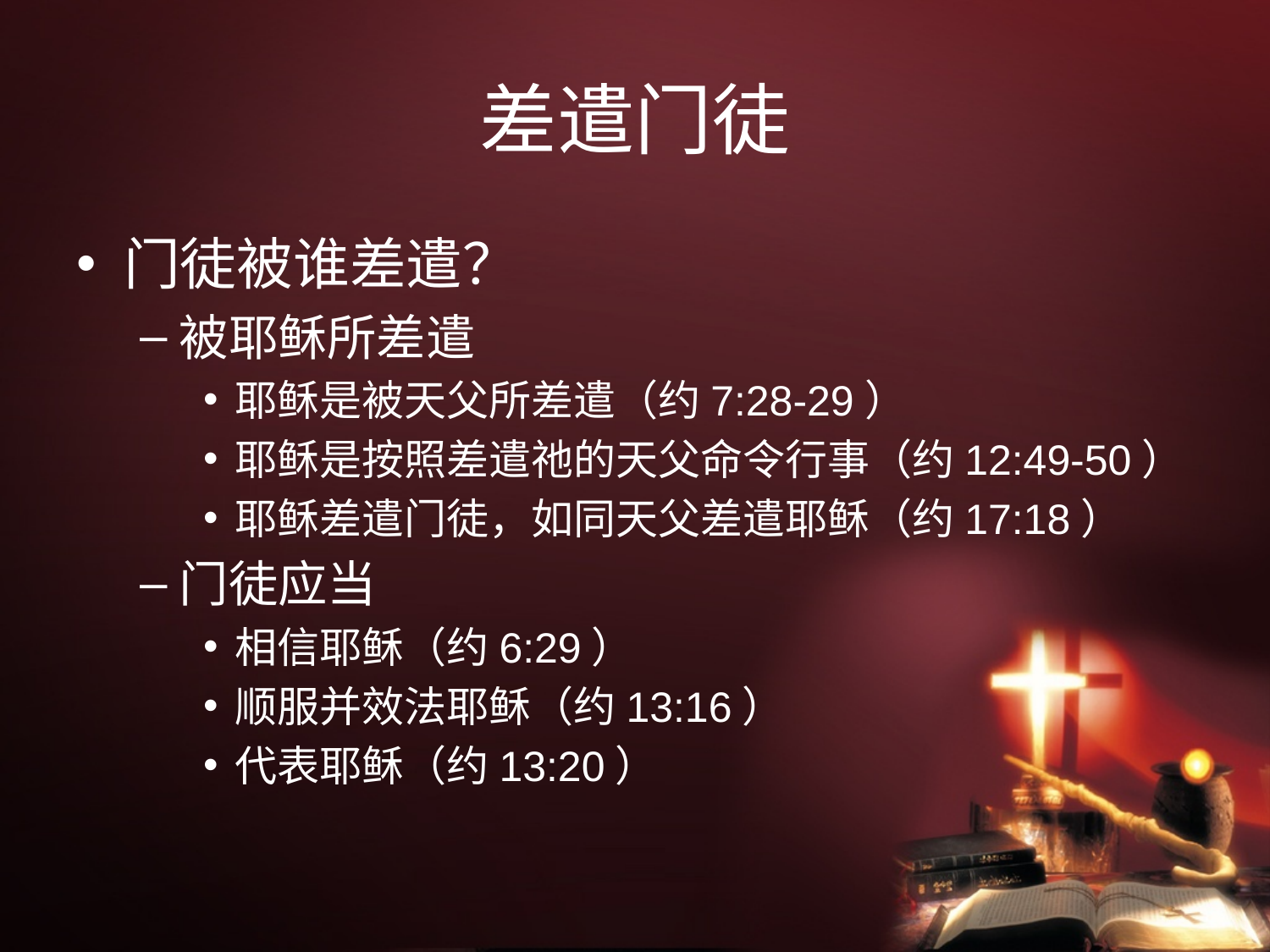

# 差遣门徒
门徒被谁差遣？
被耶稣所差遣
耶稣是被天父所差遣（约7:28-29）
耶稣是按照差遣祂的天父命令行事（约12:49-50）
耶稣差遣门徒，如同天父差遣耶稣（约17:18）
门徒应当
相信耶稣（约6:29）
顺服并效法耶稣（约13:16）
代表耶稣（约13:20）